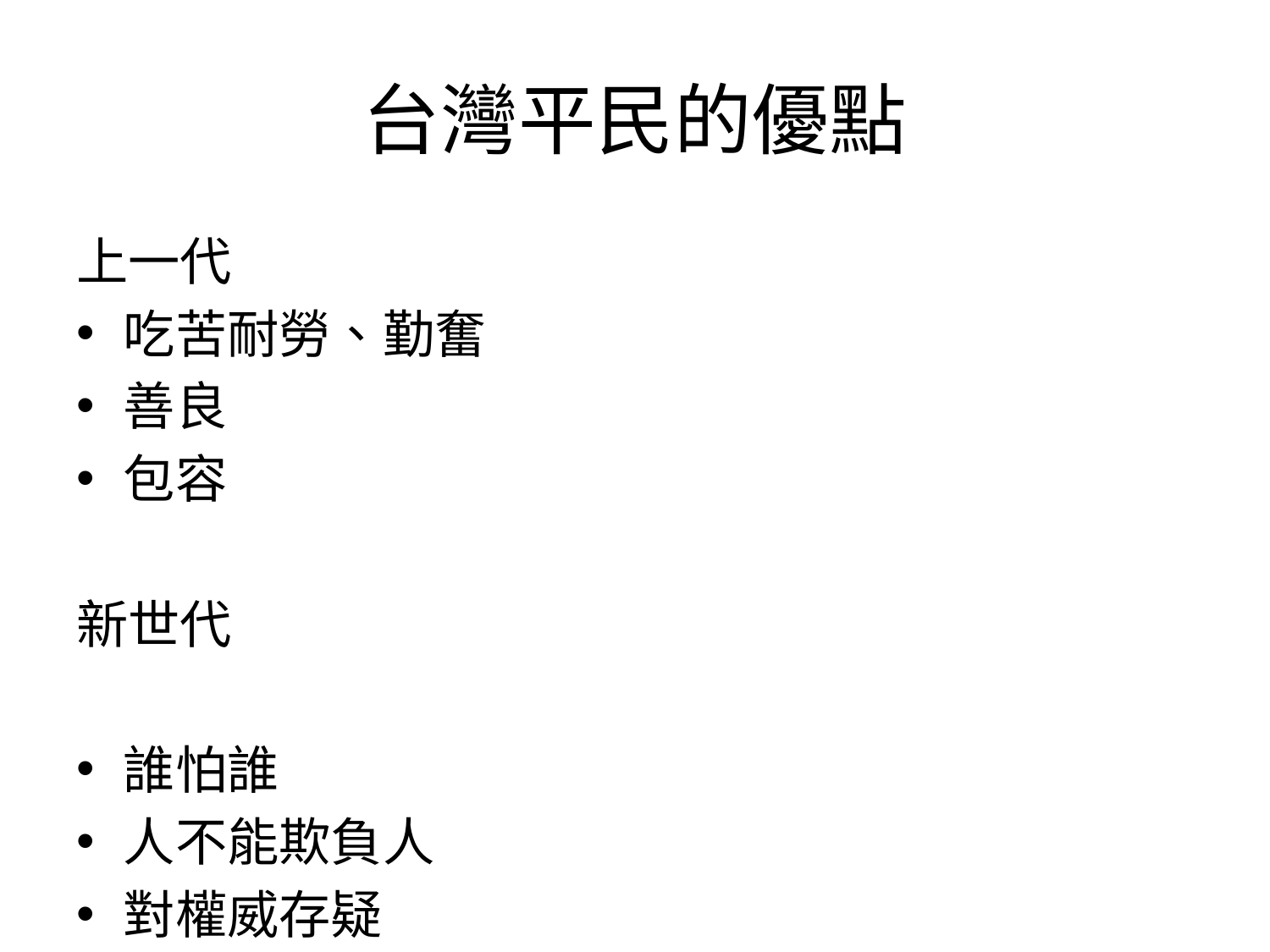

# 台灣平民的優點
上一代
吃苦耐勞、勤奮
善良
包容

新世代

誰怕誰
人不能欺負人
對權威存疑